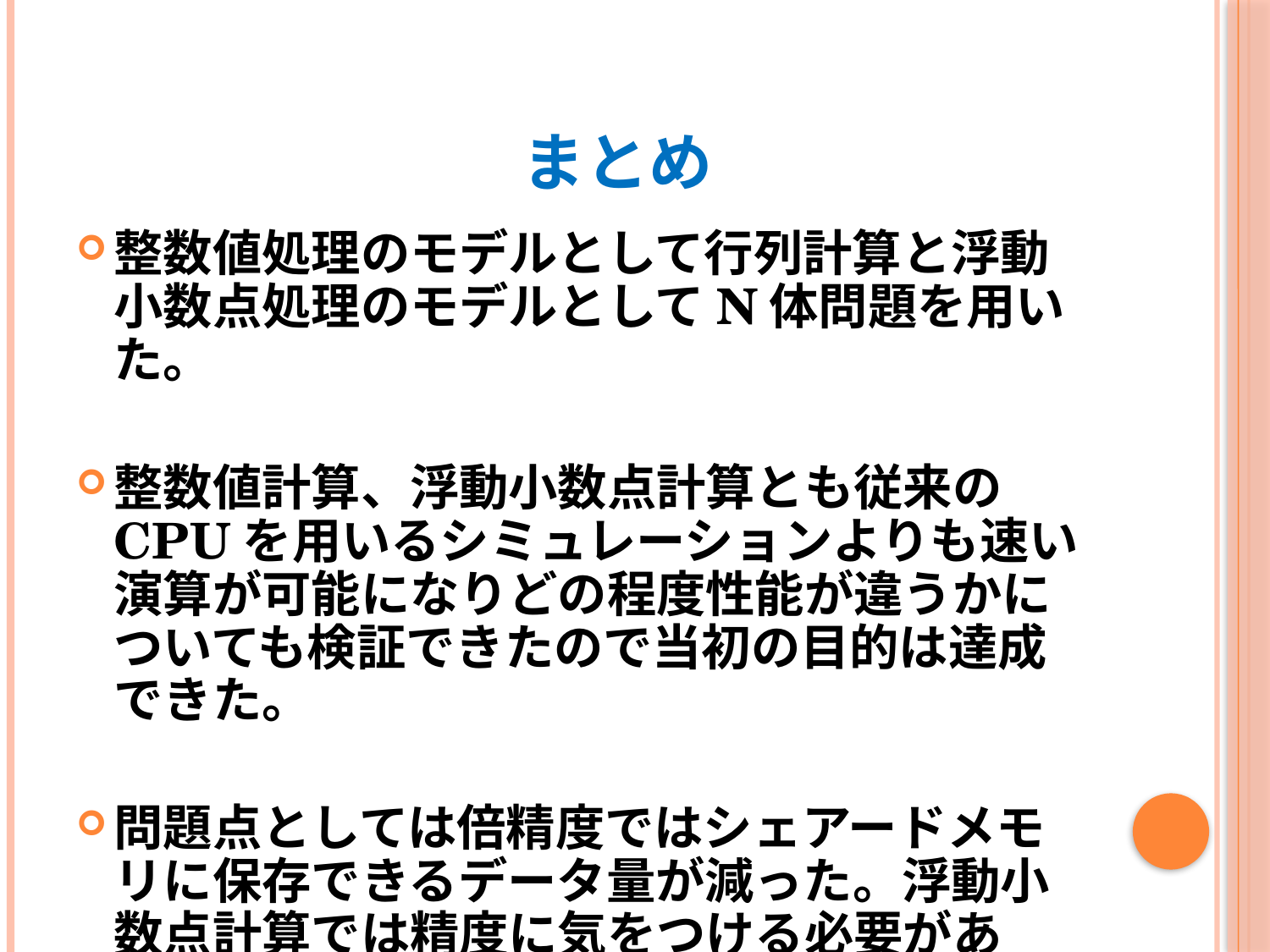

整数値処理のモデルとして行列計算と浮動小数点処理のモデルとしてN体問題を用いた。

整数値計算、浮動小数点計算とも従来のCPUを用いるシミュレーションよりも速い演算が可能になりどの程度性能が違うかについても検証できたので当初の目的は達成できた。

問題点としては倍精度ではシェアードメモリに保存できるデータ量が減った。浮動小数点計算では精度に気をつける必要がある。

			　まとめ